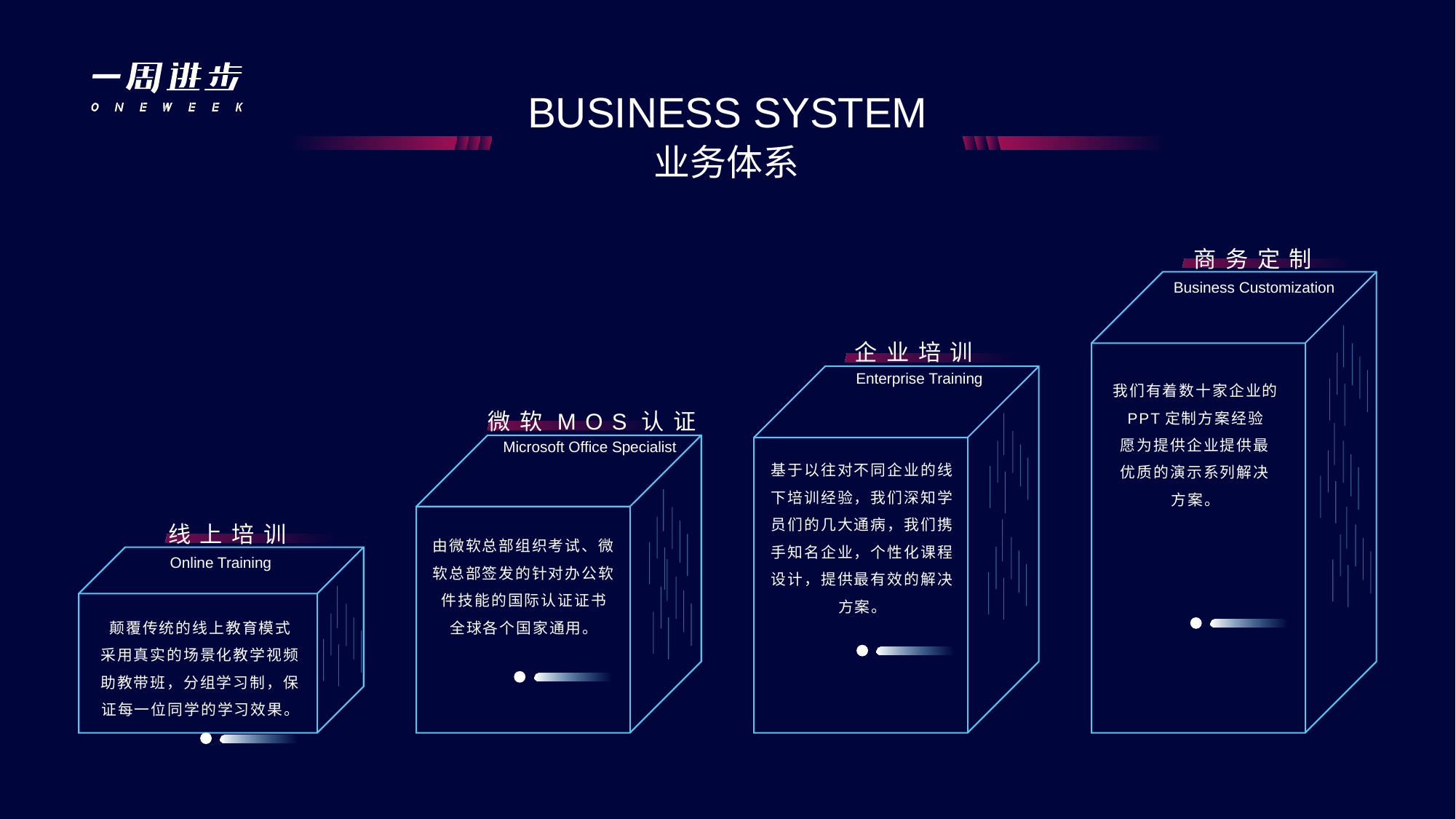

BUSINESS SYSTEM
业务体系

商务定制

Business Customization
企业培训

Enterprise Training

我们有着数十家企业的PPT定制方案经验
愿为提供企业提供最优质的演示系列解决方案。
微软MOS认证

Microsoft Office Specialist

基于以往对不同企业的线下培训经验，我们深知学员们的几大通病，我们携手知名企业，个性化课程设计，提供最有效的解决方案。

线上培训
由微软总部组织考试、微软总部签发的针对办公软件技能的国际认证证书
全球各个国家通用。

Online Training
颠覆传统的线上教育模式
采用真实的场景化教学视频助教带班，分组学习制，保证每一位同学的学习效果。